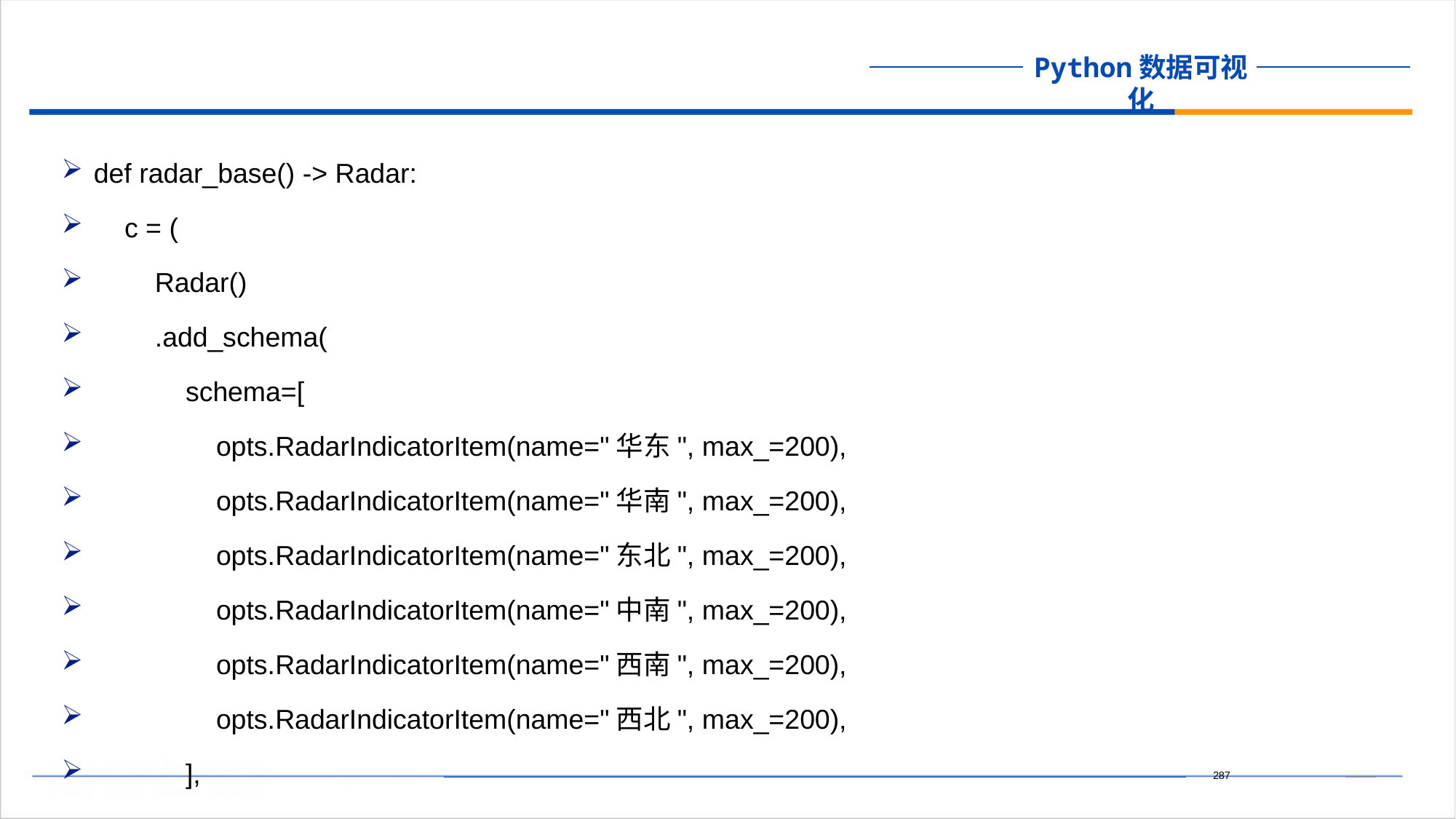

def radar_base() -> Radar:
    c = (
        Radar()
        .add_schema(
            schema=[
                opts.RadarIndicatorItem(name="华东", max_=200),
                opts.RadarIndicatorItem(name="华南", max_=200),
                opts.RadarIndicatorItem(name="东北", max_=200),
                opts.RadarIndicatorItem(name="中南", max_=200),
                opts.RadarIndicatorItem(name="西南", max_=200),
                opts.RadarIndicatorItem(name="西北", max_=200),
            ],